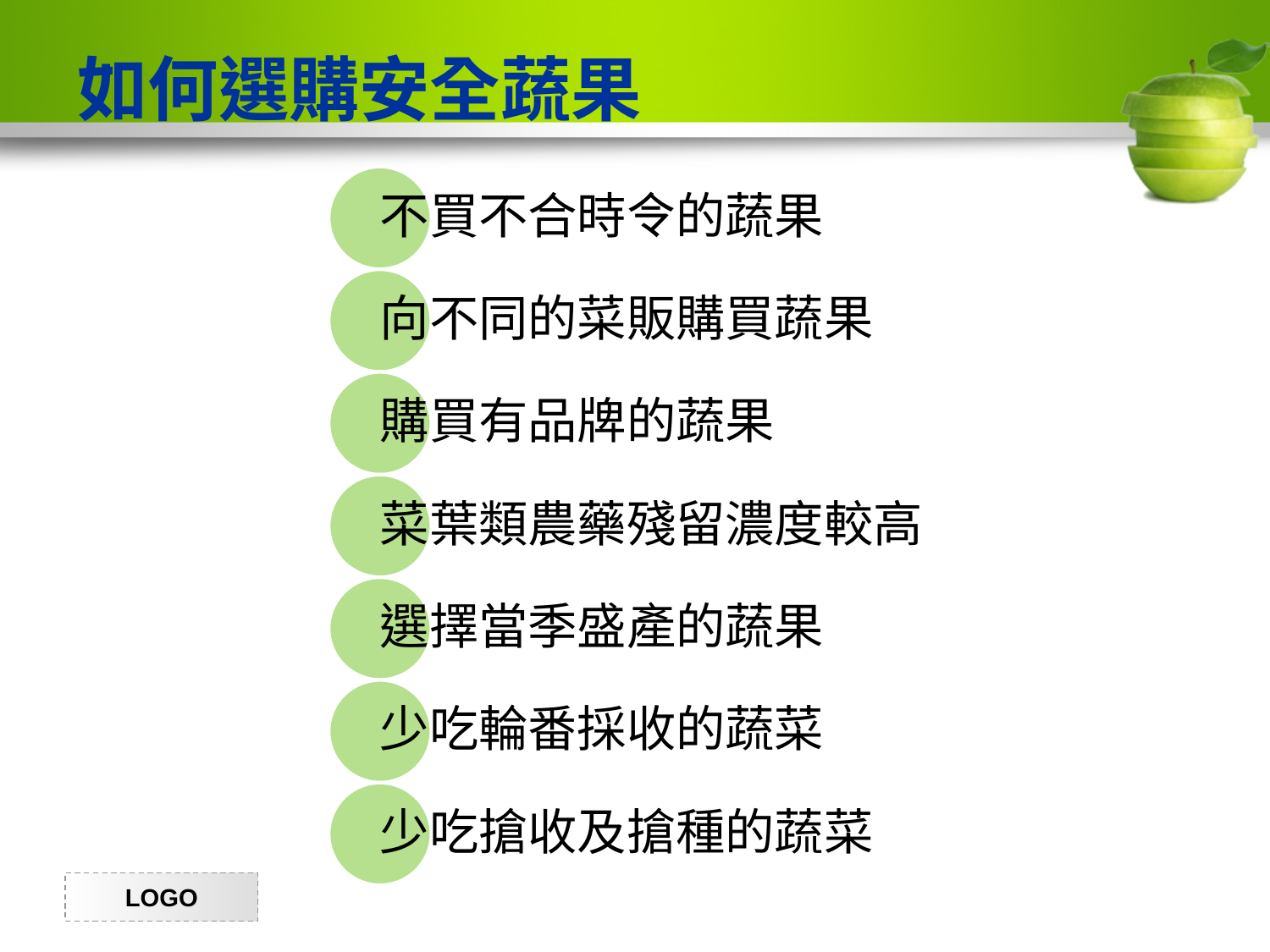

# 如何選購安全蔬果
不買不合時令的蔬果
向不同的菜販購買蔬果
購買有品牌的蔬果
菜葉類農藥殘留濃度較高
選擇當季盛產的蔬果
少吃輪番採收的蔬菜
少吃搶收及搶種的蔬菜